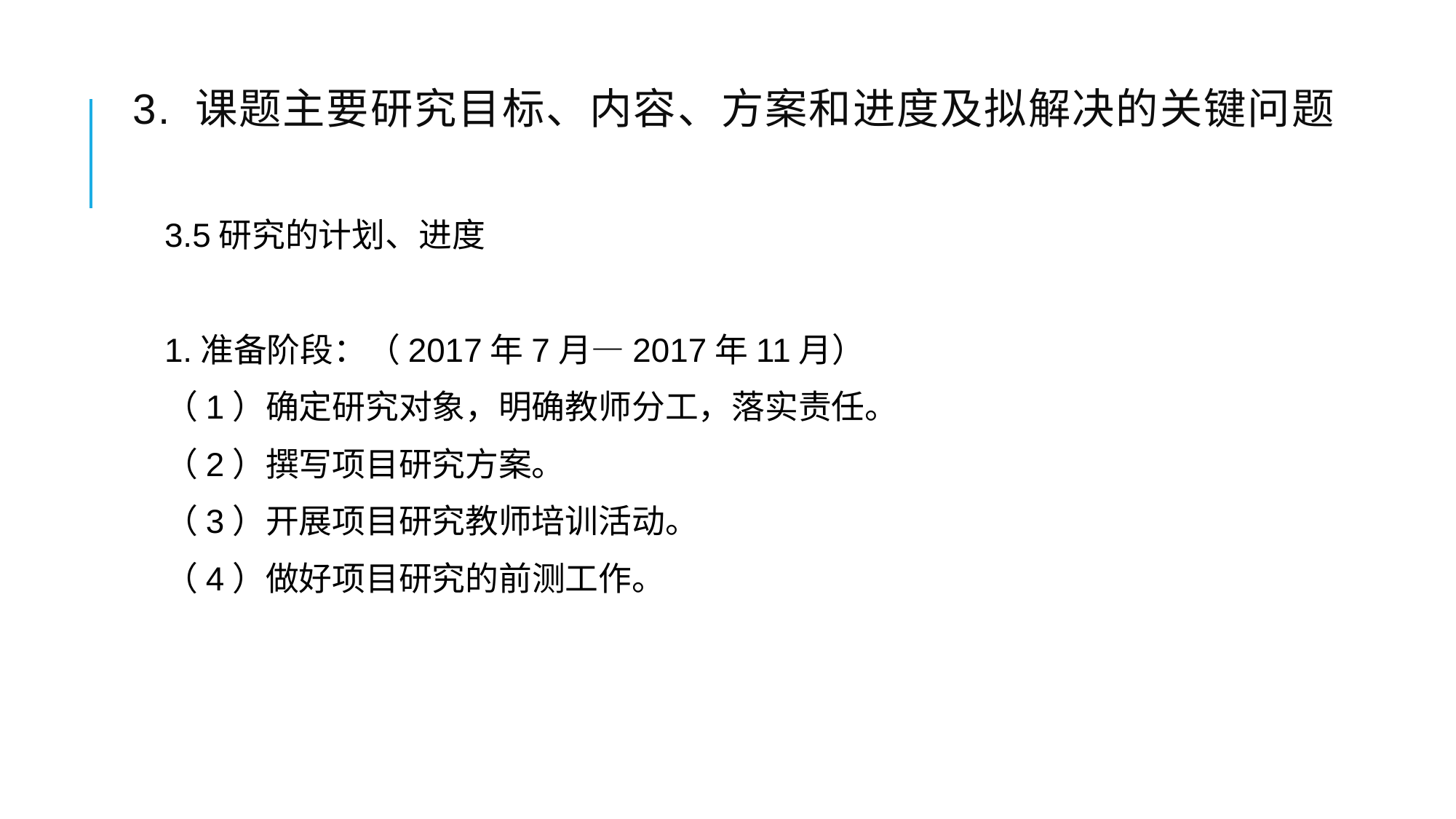

# 3. 课题主要研究目标、内容、方案和进度及拟解决的关键问题
3.5研究的计划、进度

1.准备阶段：（2017年7月—2017年11月）
（1）确定研究对象，明确教师分工，落实责任。
（2）撰写项目研究方案。
（3）开展项目研究教师培训活动。
（4）做好项目研究的前测工作。